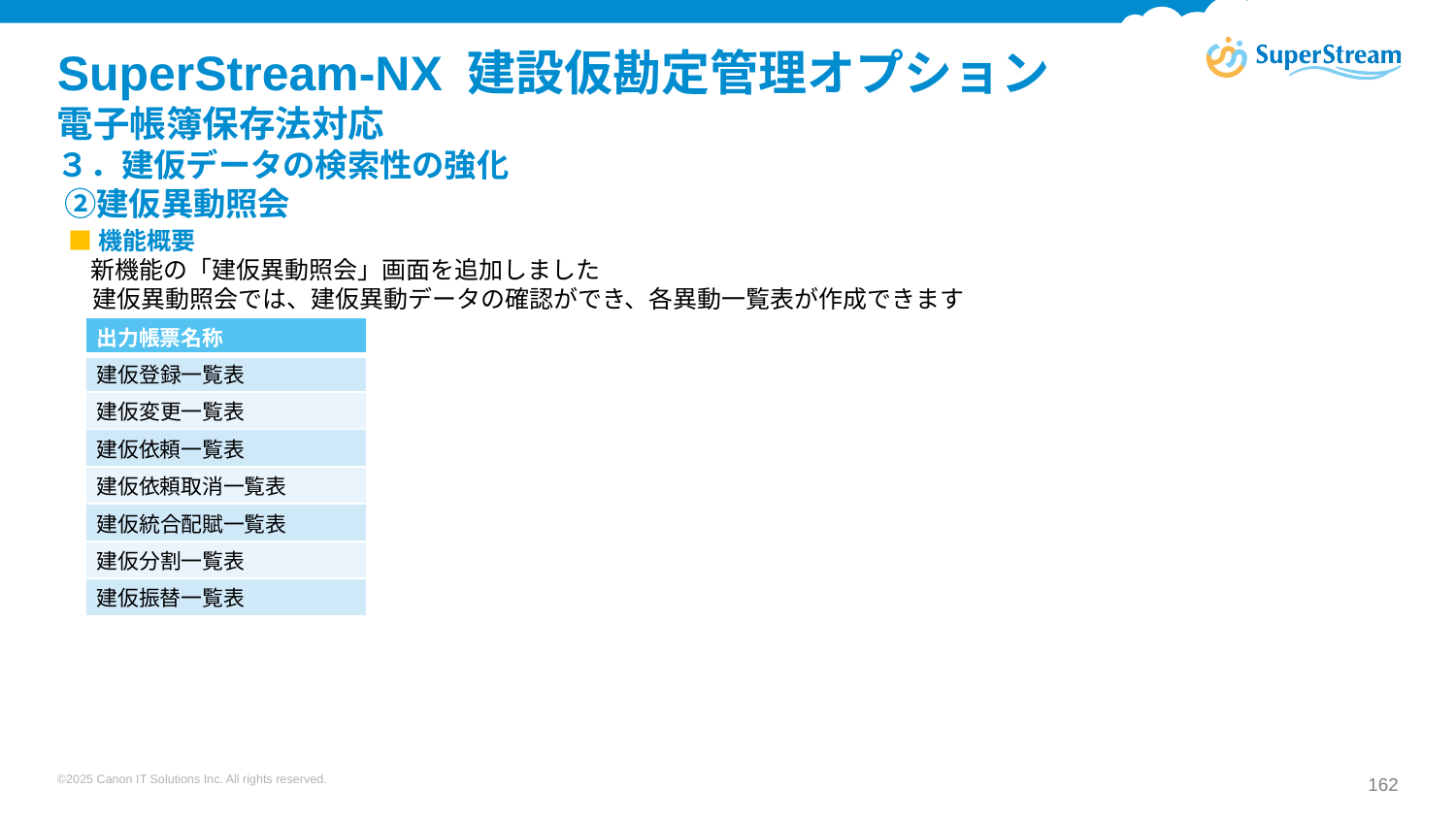

# SuperStream-NX 建設仮勘定管理オプション 電子帳簿保存法対応 ３．建仮データの検索性の強化 ②建仮異動照会
■機能概要
   新機能の「建仮異動照会」画面を追加しました
　建仮異動照会では、建仮異動データの確認ができ、各異動一覧表が作成できます

| 出力帳票名称 |
| --- |
| 建仮登録一覧表 |
| 建仮変更一覧表 |
| 建仮依頼一覧表 |
| 建仮依頼取消一覧表 |
| 建仮統合配賦一覧表 |
| 建仮分割一覧表 |
| 建仮振替一覧表 |
©2025 Canon IT Solutions Inc. All rights reserved.
162